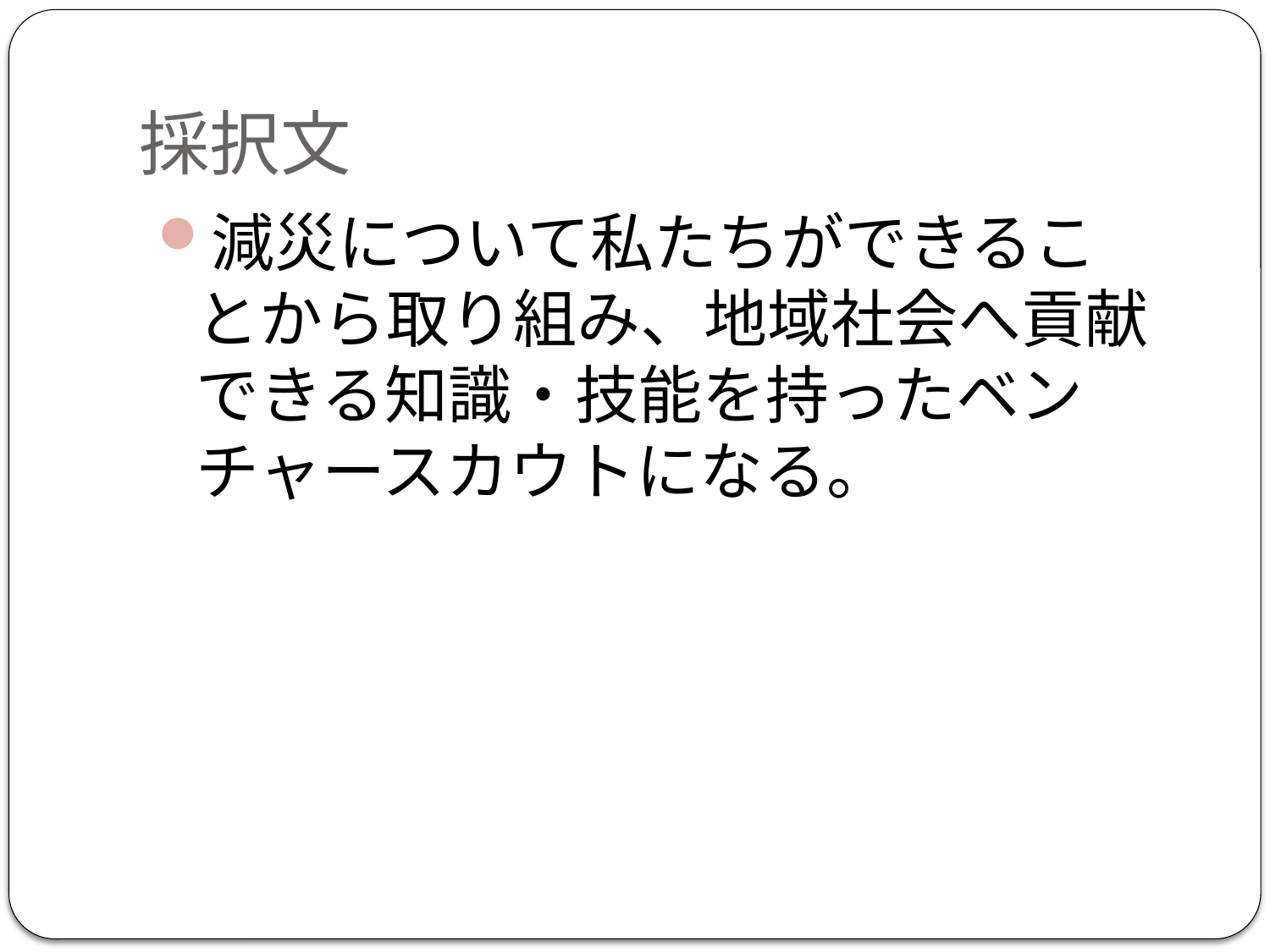

# 採択文
減災について私たちができることから取り組み、地域社会へ貢献できる知識・技能を持ったベンチャースカウトになる。